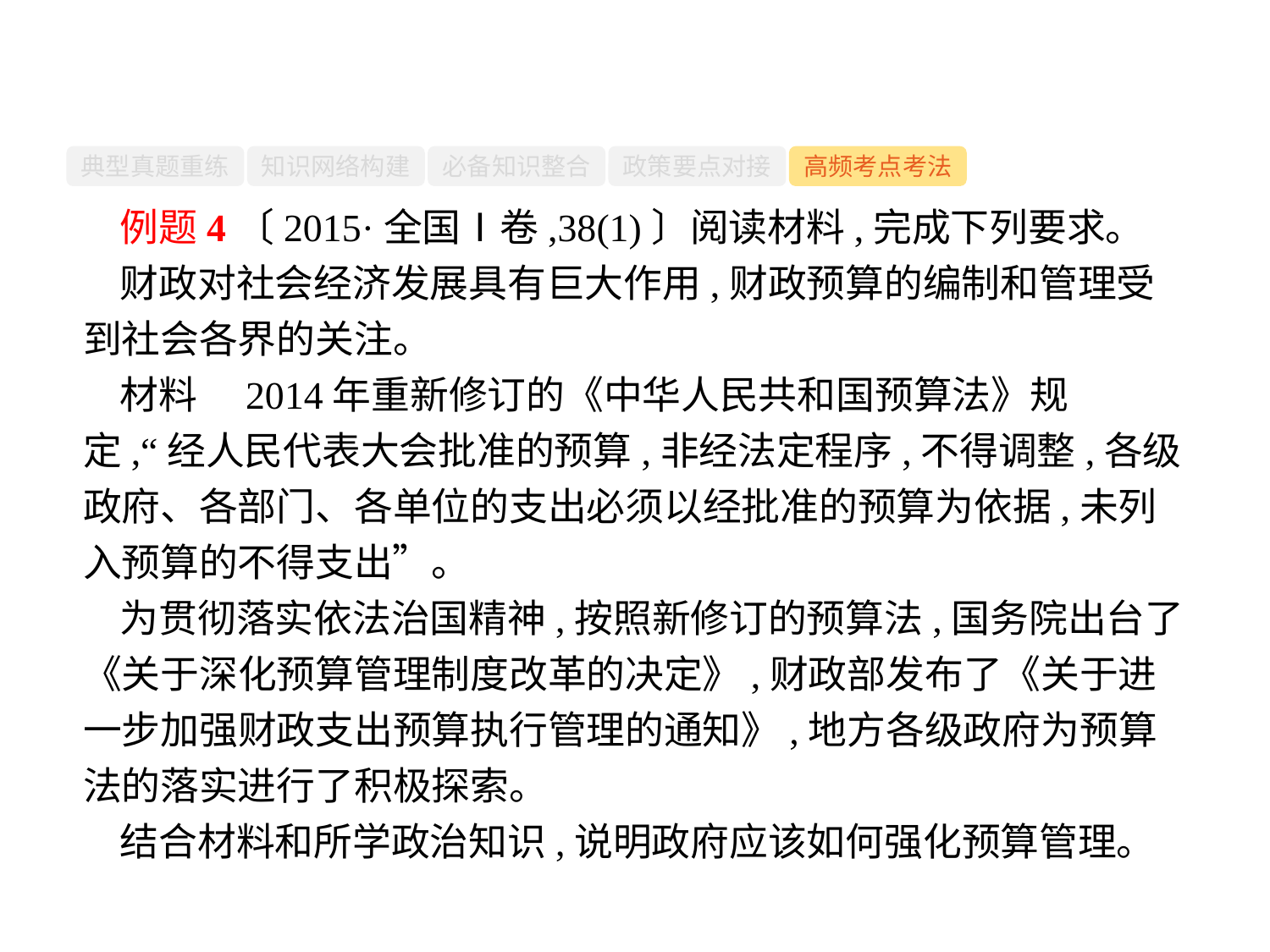

-63-
典型真题重练
知识网络构建
必备知识整合
政策要点对接
高频考点考法
例题4〔2015·全国Ⅰ卷,38(1)〕阅读材料,完成下列要求。
财政对社会经济发展具有巨大作用,财政预算的编制和管理受到社会各界的关注。
材料　2014年重新修订的《中华人民共和国预算法》规定,“经人民代表大会批准的预算,非经法定程序,不得调整,各级政府、各部门、各单位的支出必须以经批准的预算为依据,未列入预算的不得支出”。
为贯彻落实依法治国精神,按照新修订的预算法,国务院出台了《关于深化预算管理制度改革的决定》,财政部发布了《关于进一步加强财政支出预算执行管理的通知》,地方各级政府为预算法的落实进行了积极探索。
结合材料和所学政治知识,说明政府应该如何强化预算管理。